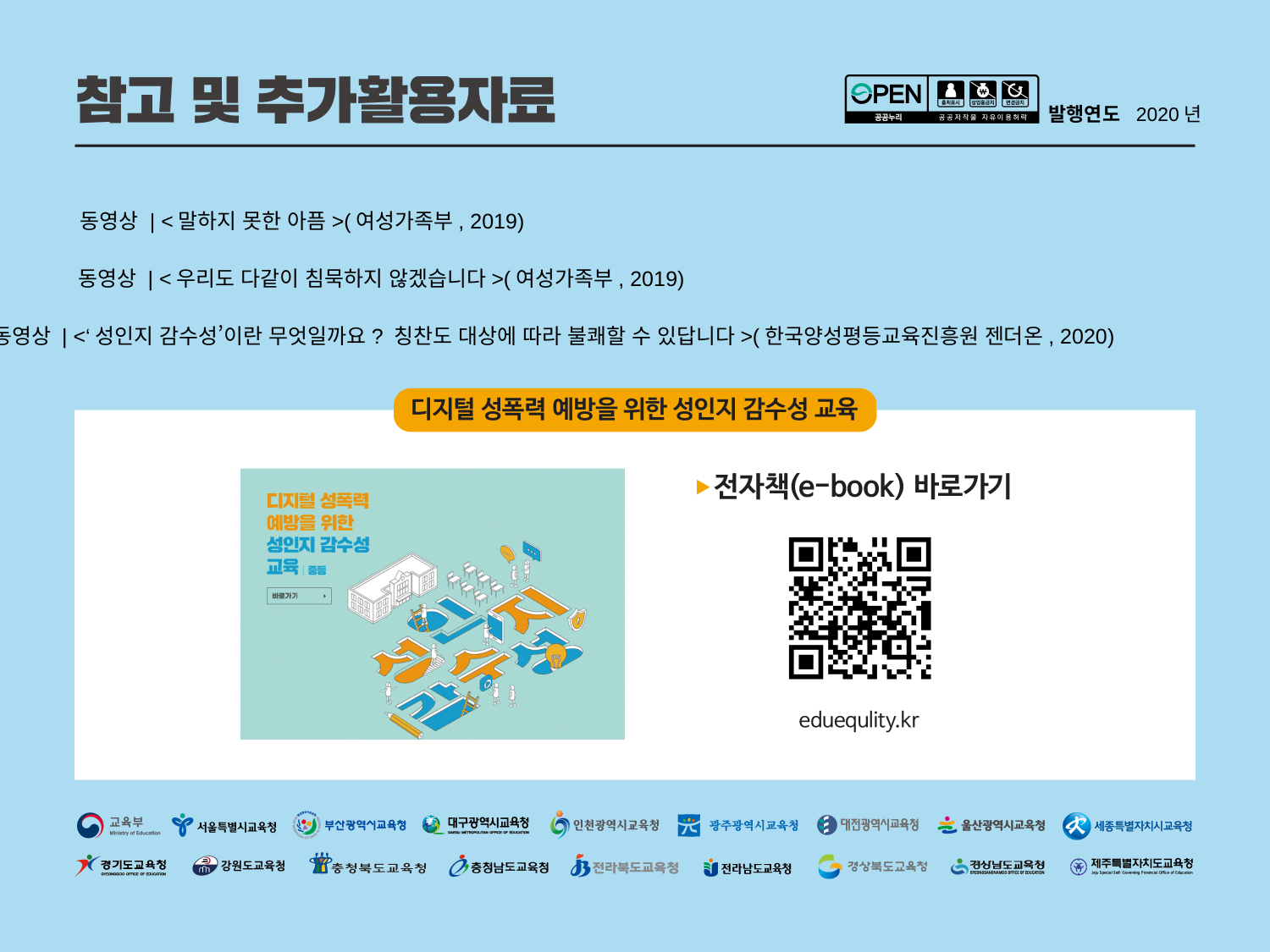

발행연도  2020년
동영상 | <말하지 못한 아픔>(여성가족부, 2019)
동영상 | <우리도 다같이 침묵하지 않겠습니다>(여성가족부, 2019)
동영상 | <‘성인지 감수성’이란 무엇일까요? 칭찬도 대상에 따라 불쾌할 수 있답니다>(한국양성평등교육진흥원 젠더온, 2020)